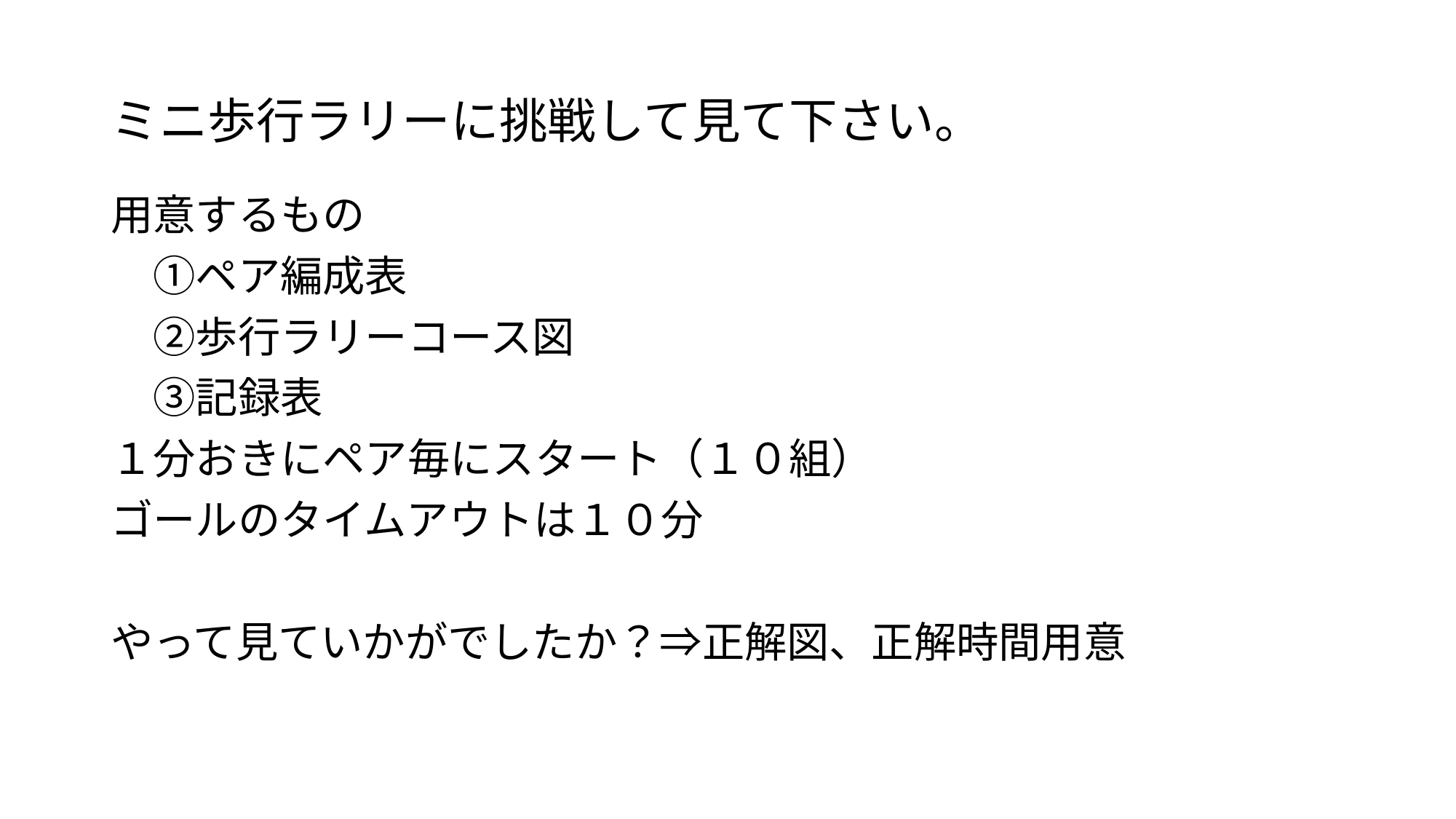

# ミニ歩行ラリーに挑戦して見て下さい。
用意するもの
　①ペア編成表
　②歩行ラリーコース図
　③記録表
１分おきにペア毎にスタート（１０組）
ゴールのタイムアウトは１０分

やって見ていかがでしたか？⇒正解図、正解時間用意